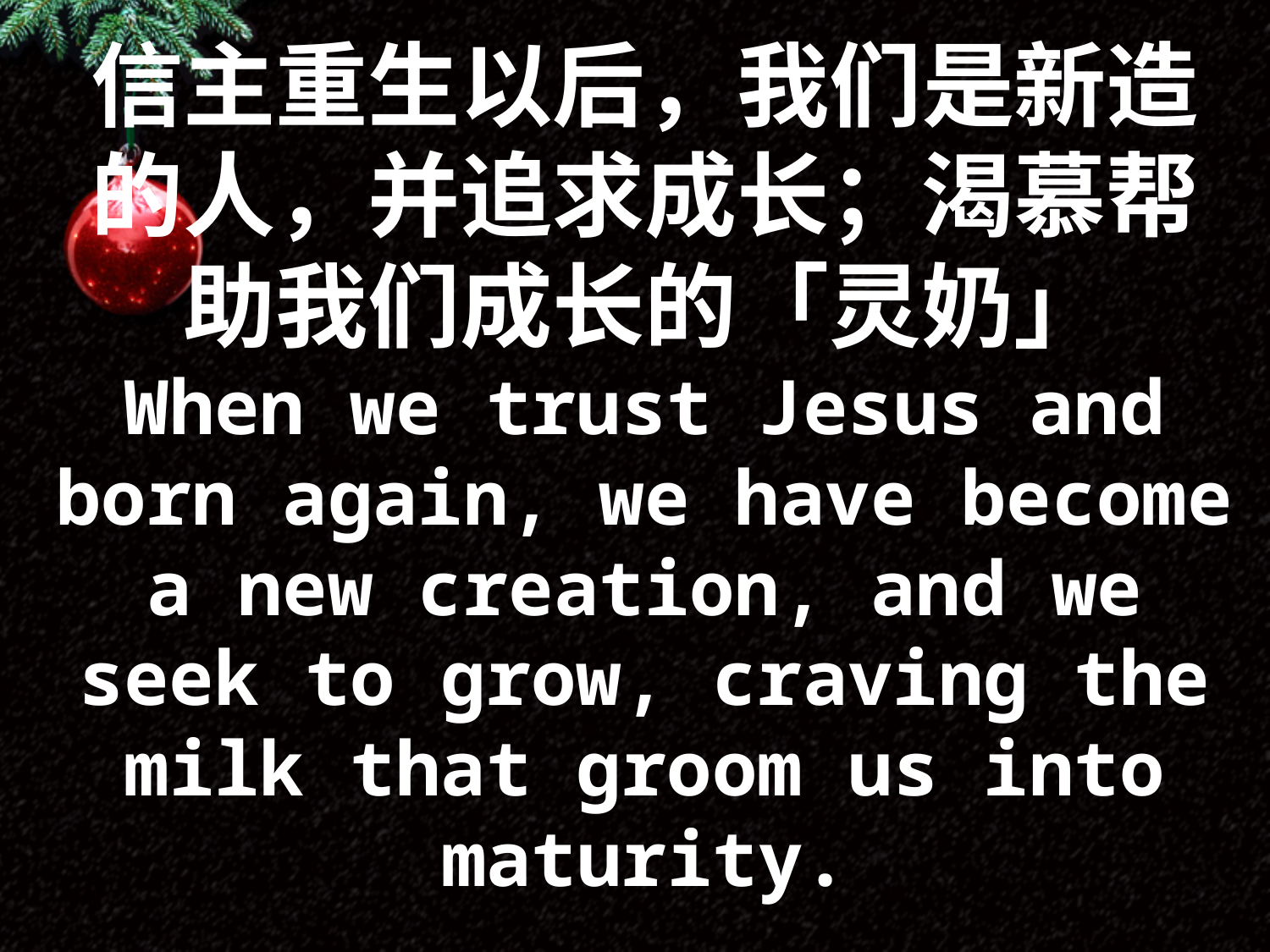

信主重生以后，我们是新造的人，并追求成长；渴慕帮助我们成长的「灵奶」
When we trust Jesus and born again, we have become a new creation, and we seek to grow, craving the milk that groom us into maturity.